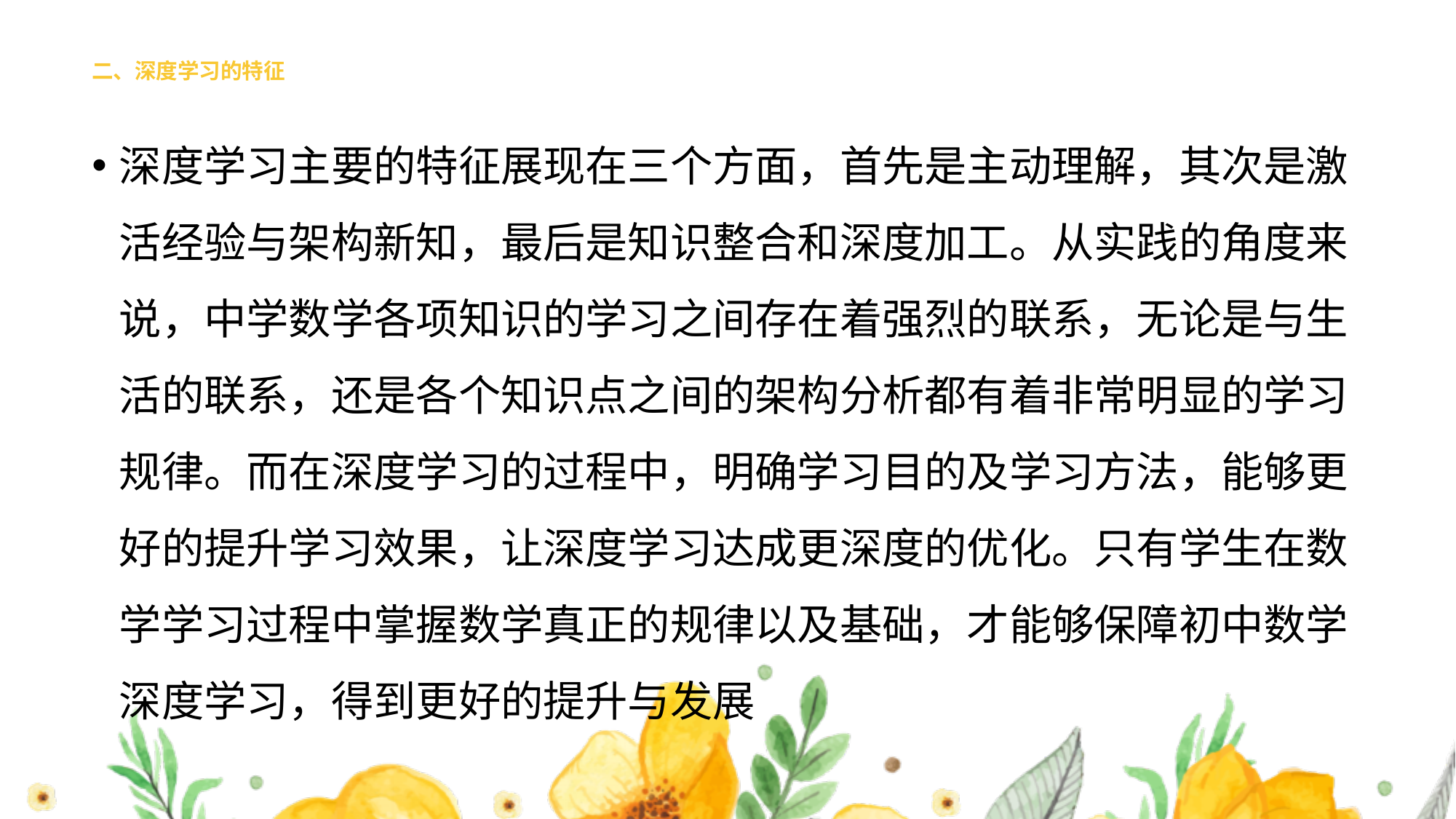

# 二、深度学习的特征
深度学习主要的特征展现在三个方面，首先是主动理解，其次是激活经验与架构新知，最后是知识整合和深度加工。从实践的角度来说，中学数学各项知识的学习之间存在着强烈的联系，无论是与生活的联系，还是各个知识点之间的架构分析都有着非常明显的学习规律。而在深度学习的过程中，明确学习目的及学习方法，能够更好的提升学习效果，让深度学习达成更深度的优化。只有学生在数学学习过程中掌握数学真正的规律以及基础，才能够保障初中数学深度学习，得到更好的提升与发展